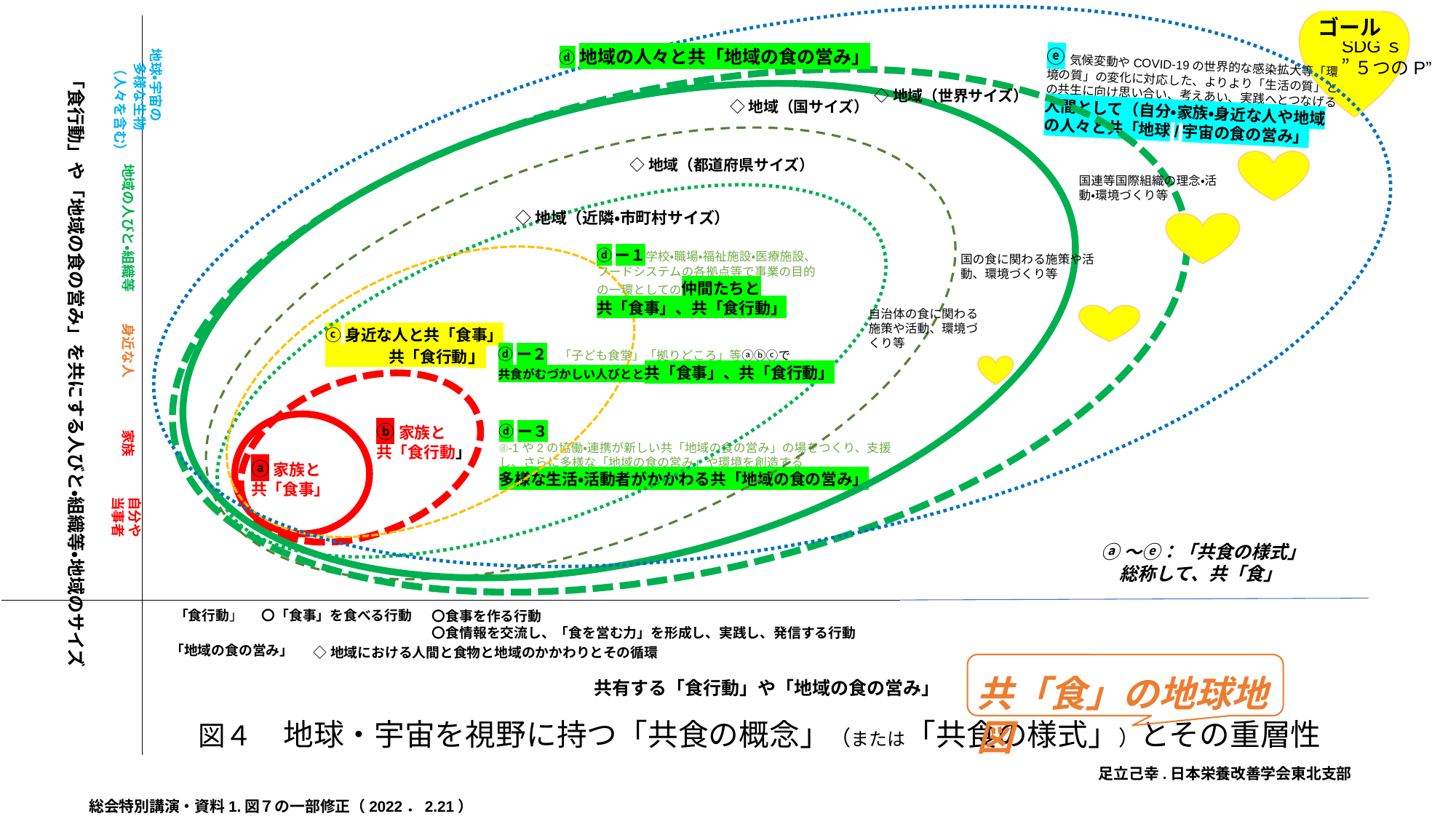

ゴール

地球・宇宙の
　多様な生物
　（人々を含む）

「食行動」や「地域の食の営み」を共にする人びと・組織等・地域のサイズ
身近な人
家族
自分や
当事者

SDGｓ
”５つのP”
ⓓ地域の人々と共「地域の食の営み」
ⓔ気候変動やCOVID-19の世界的な感染拡大等「環境の質」の変化に対応した、よりより「生活の質」との共生に向け思い合い、考えあい、実践へとつなげる
人間として（自分・家族・身近な人や地域の人々と共「地球/宇宙の食の営み」
◇地域（世界サイズ）

◇地域（国サイズ）

◇地域（都道府県サイズ）

地域の人びと・組織等

国連等国際組織の理念・活動・環境づくり等
◇地域（近隣・市町村サイズ）

ⓓー１学校・職場・福祉施設・医療施設、フードシステムの各拠点等で事業の目的の一環としての仲間たちと
共「食事」、共「食行動」
国の食に関わる施策や活動、環境づくり等

自治体の食に関わる施策や活動、環境づくり等

ⓒ身近な人と共「食事」
　　　　共「食行動」
ⓓー２　「子ども食堂」「拠りどころ」等ⓐⓑⓒで
共食がむづかしい人びとと共「食事」、共「食行動」

ⓓー３
ⓓ-1や2の協働・連携が新しい共「地域の食の営み」の場をつくり、支援し、さらに多様な「地域の食の営み」や環境を創造する
多様な生活・活動者がかかわる共「地域の食の営み」

ⓑ家族と
共「食行動」
ⓐ家族と
共「食事」
ⓐ～ⓔ：「共食の様式」
　総称して、共「食」
〇「食事」を食べる行動

  「食行動」
　〇食事を作る行動
　〇食情報を交流し、「食を営む力」を形成し、実践し、発信する行動
「地域の食の営み」
◇地域における人間と食物と地域のかかわりとその循環

共「食」の地球地図
共有する「食行動」や「地域の食の営み」

　　　　図４　地球・宇宙を視野に持つ「共食の概念」（または「共食の様式」）とその重層性
　　　　　　　　　　　　　　　　　　　　　　　　　　　　　　　　　　　　　足立己幸.日本栄養改善学会東北支部総会特別講演・資料1.図７の一部修正（2022．2.21）